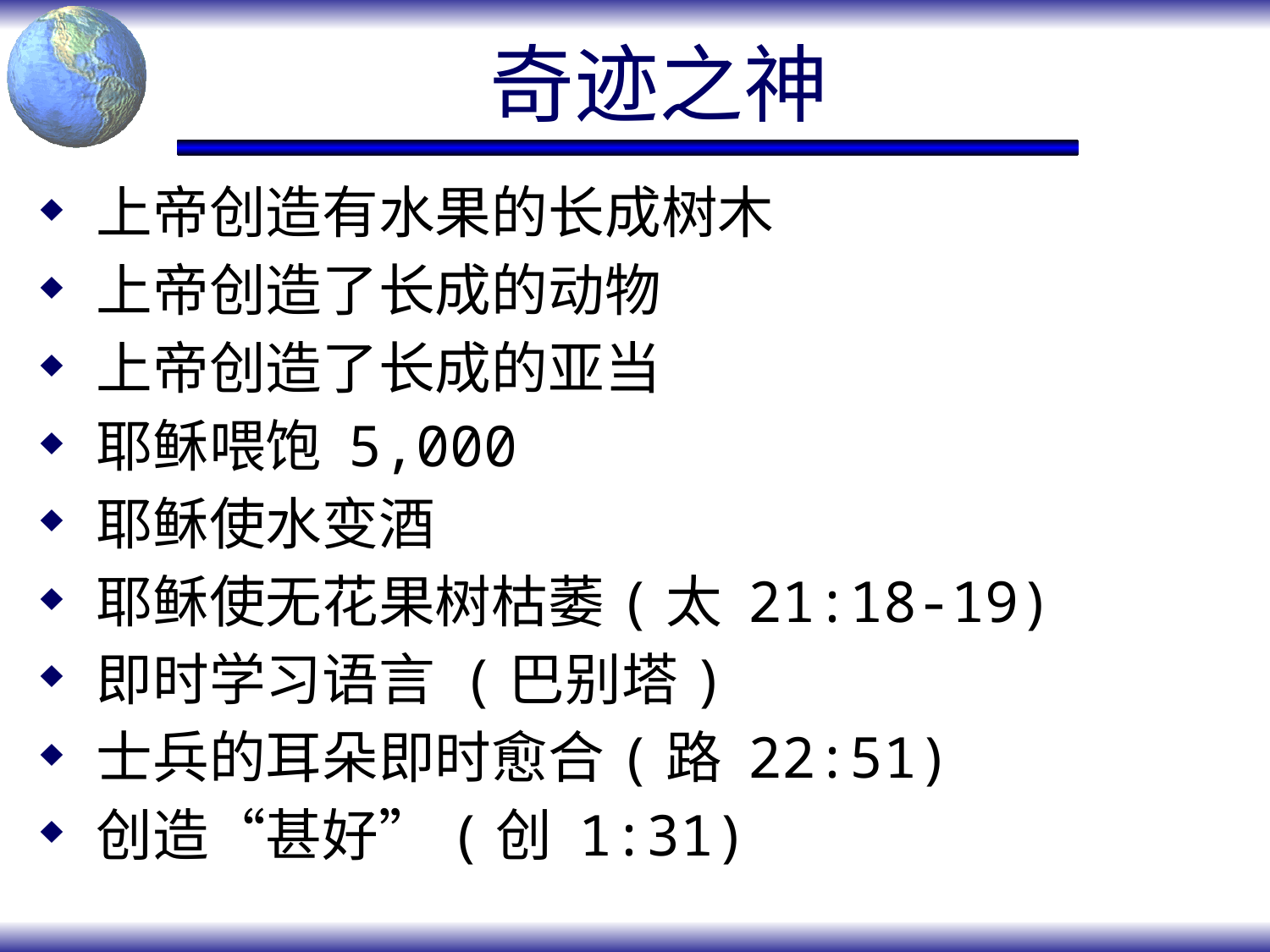

# 奇迹之神
上帝创造有水果的长成树木
上帝创造了长成的动物
上帝创造了长成的亚当
耶稣喂饱 5,000
耶稣使水变酒
耶稣使无花果树枯萎(太 21:18-19)
即时学习语言 (巴别塔)
士兵的耳朵即时愈合(路 22:51)
创造“甚好”(创 1:31)